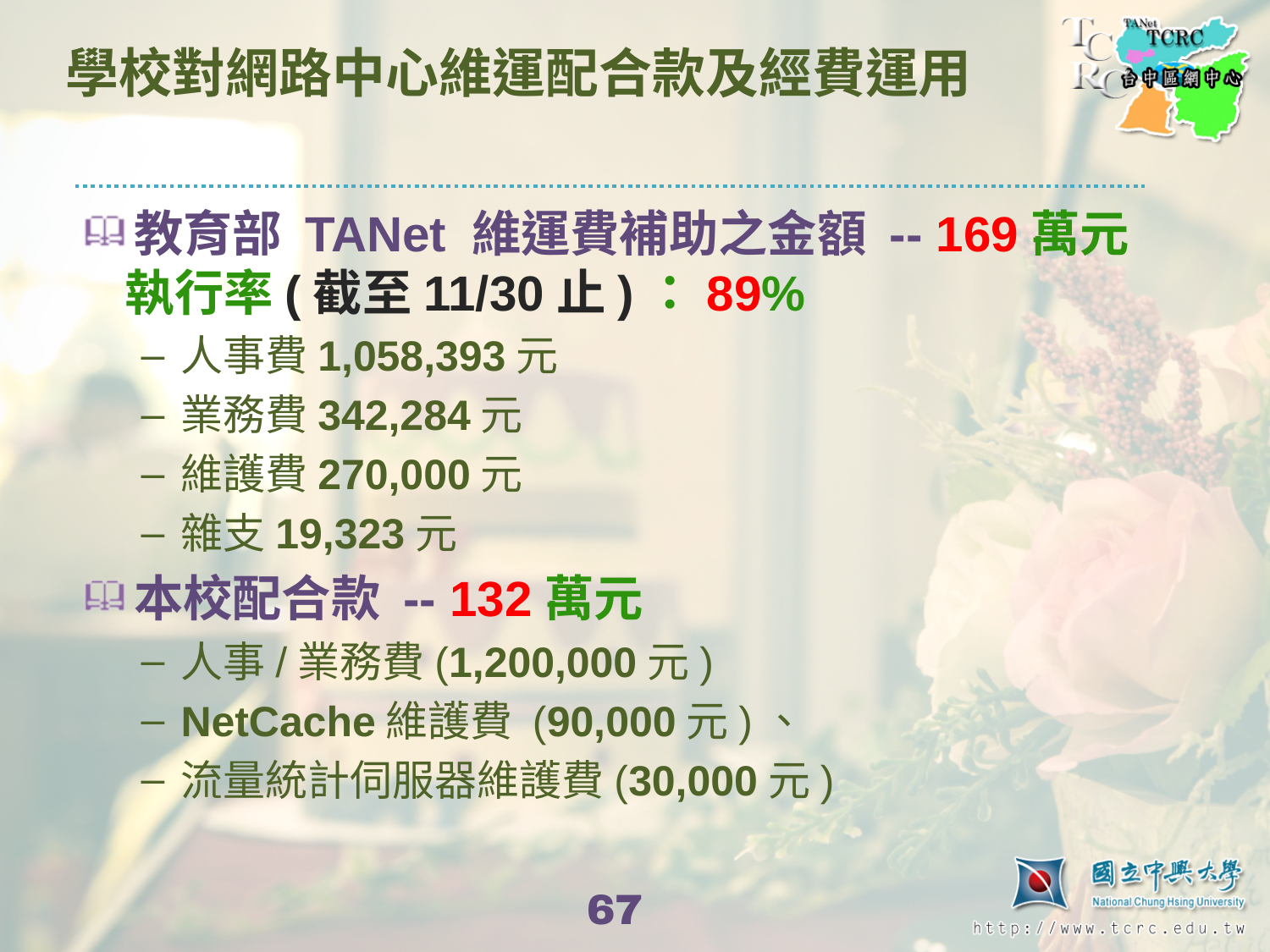

# 學校對網路中心維運配合款及經費運用
教育部 TANet 維運費補助之金額 -- 169萬元
執行率(截至11/30止)：89%
人事費1,058,393元
業務費342,284元
維護費270,000元
雜支19,323元
本校配合款 -- 132萬元
人事/業務費(1,200,000元)
NetCache維護費 (90,000元)、
流量統計伺服器維護費(30,000元)